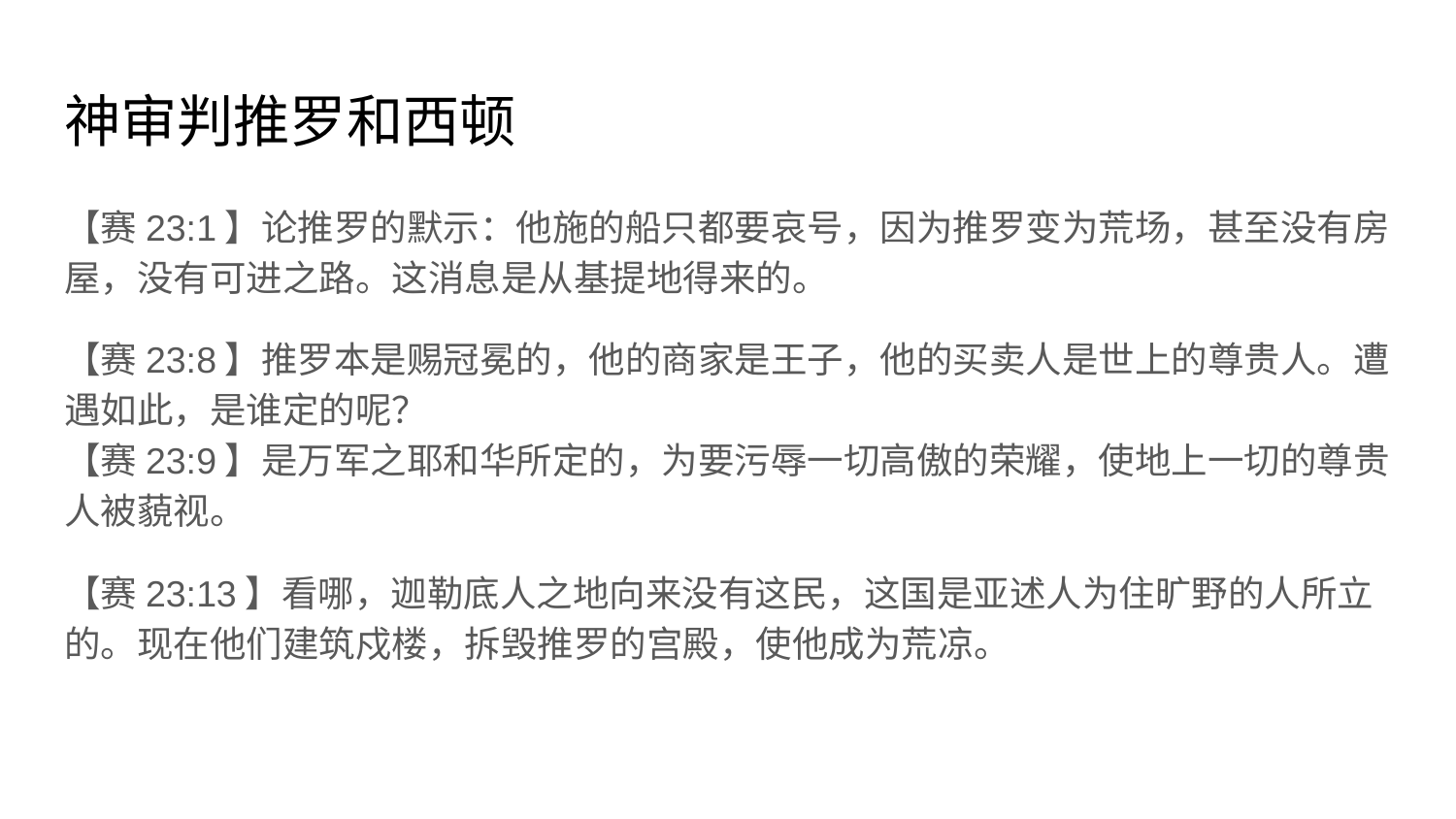

# 神审判推罗和西顿
【赛23:1】论推罗的默示：他施的船只都要哀号，因为推罗变为荒场，甚至没有房屋，没有可进之路。这消息是从基提地得来的。
【赛23:8】推罗本是赐冠冕的，他的商家是王子，他的买卖人是世上的尊贵人。遭遇如此，是谁定的呢？
【赛23:9】是万军之耶和华所定的，为要污辱一切高傲的荣耀，使地上一切的尊贵人被藐视。
【赛23:13】看哪，迦勒底人之地向来没有这民，这国是亚述人为住旷野的人所立的。现在他们建筑戍楼，拆毁推罗的宫殿，使他成为荒凉。